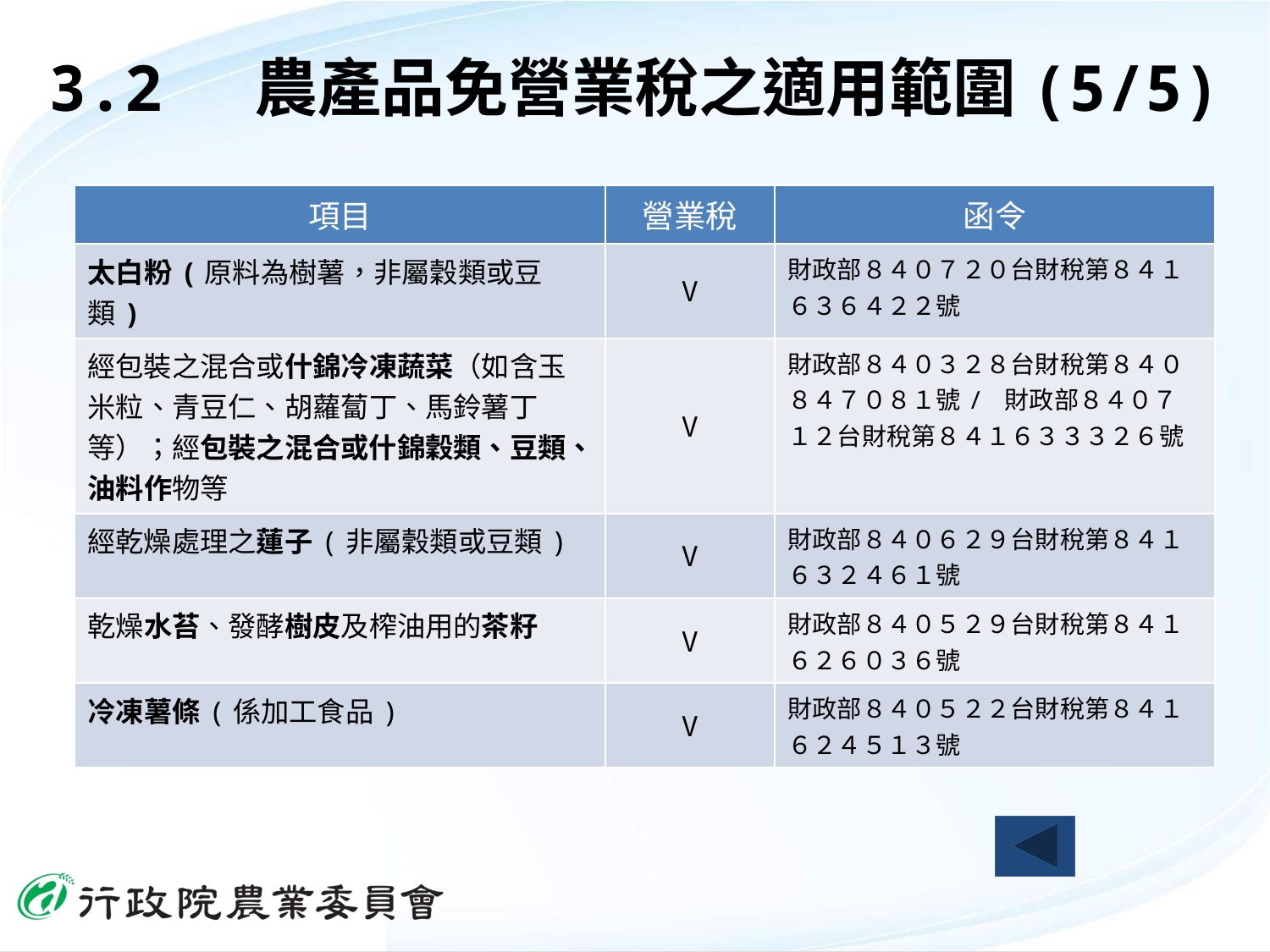

3.2  農產品免營業稅之適用範圍(5/5)
| 項目 | 營業稅 | 函令 |
| --- | --- | --- |
| 太白粉(原料為樹薯，非屬穀類或豆類) | V | 財政部８４０７２０台財稅第８４１６３６４２２號 |
| 經包裝之混合或什錦冷凍蔬菜（如含玉米粒、青豆仁、胡蘿蔔丁、馬鈴薯丁等）；經包裝之混合或什錦穀類、豆類、油料作物等 | V | 財政部８４０３２８台財稅第８４０８４７０８１號/ 財政部８４０７１２台財稅第８４１６３３３２６號 |
| 經乾燥處理之蓮子(非屬穀類或豆類) | V | 財政部８４０６２９台財稅第８４１６３２４６１號 |
| 乾燥水苔、發酵樹皮及榨油用的茶籽 | V | 財政部８４０５２９台財稅第８４１６２６０３６號 |
| 冷凍薯條(係加工食品) | V | 財政部８４０５２２台財稅第８４１６２４５１３號 |